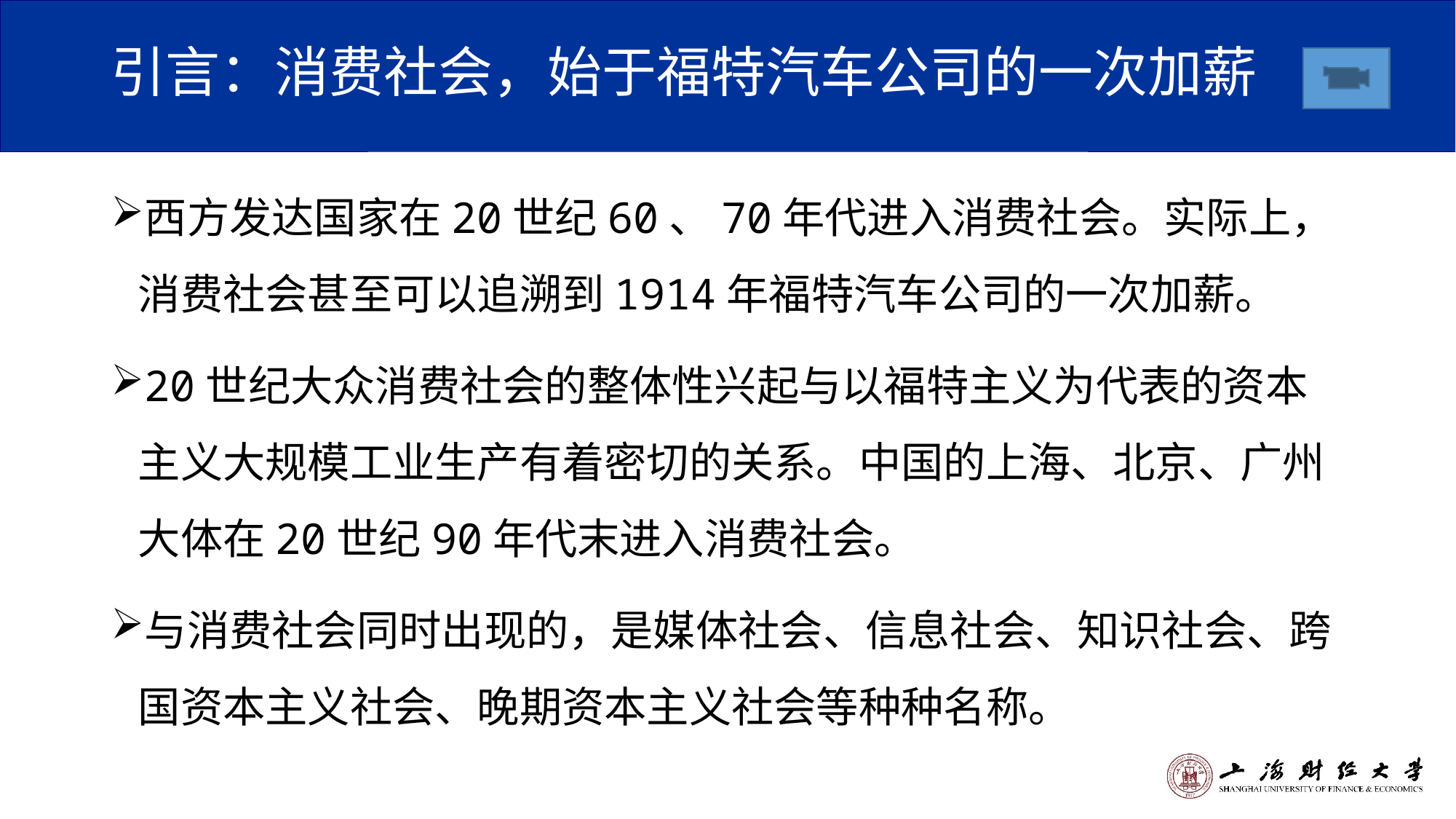

# 引言：消费社会，始于福特汽车公司的一次加薪

西方发达国家在20世纪60、70年代进入消费社会。实际上，消费社会甚至可以追溯到1914年福特汽车公司的一次加薪。
20世纪大众消费社会的整体性兴起与以福特主义为代表的资本主义大规模工业生产有着密切的关系。中国的上海、北京、广州大体在20世纪90年代末进入消费社会。
与消费社会同时出现的，是媒体社会、信息社会、知识社会、跨国资本主义社会、晚期资本主义社会等种种名称。